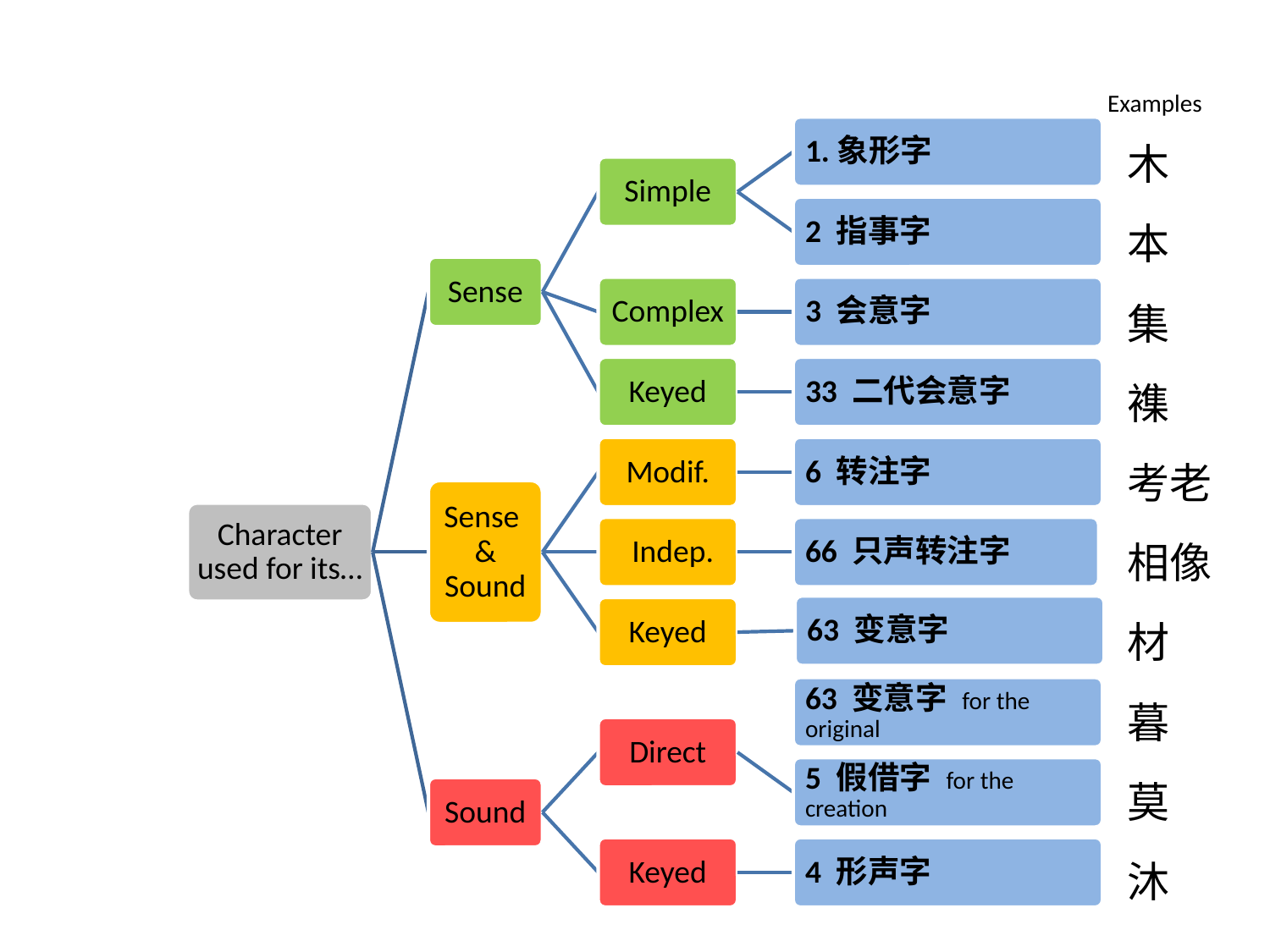

Examples
木
本
集
襍
考老
相像
材
暮
莫
沐

Character used for its…

Sense

Simple

1.象形字

2 指事字

Complex

3 会意字

Keyed

33 二代会意字

Sense
& Sound

Modif.

6 转注字

Indep.

66 只声转注字

Keyed

63 变意字

Sound

Direct

63 变意字 for the original

5 假借字 for the creation

Keyed

4 形声字